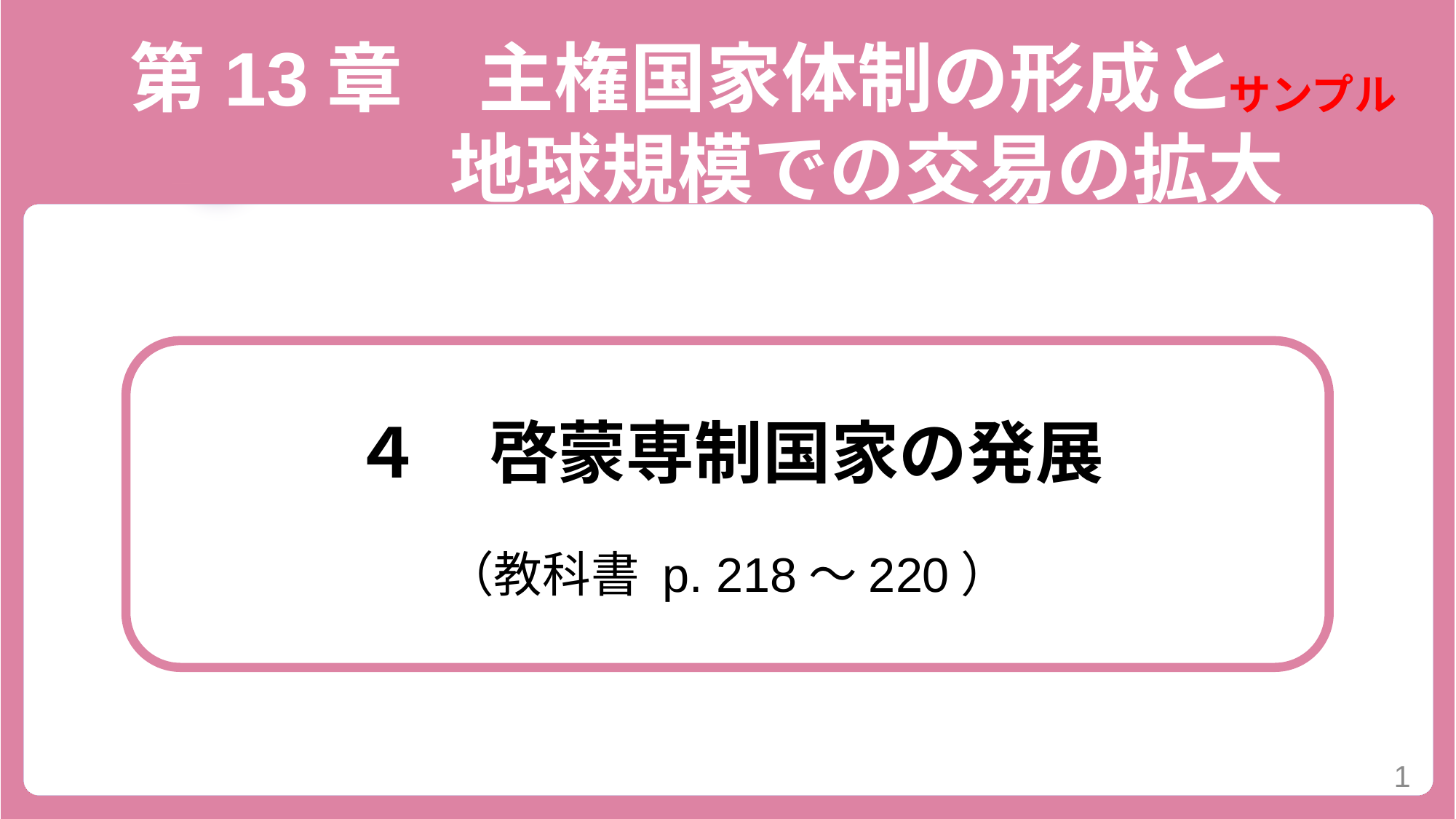

第13章	主権国家体制の形成と
地球規模での交易の拡大

４　啓蒙専制国家の発展
（教科書 p. 218〜220）